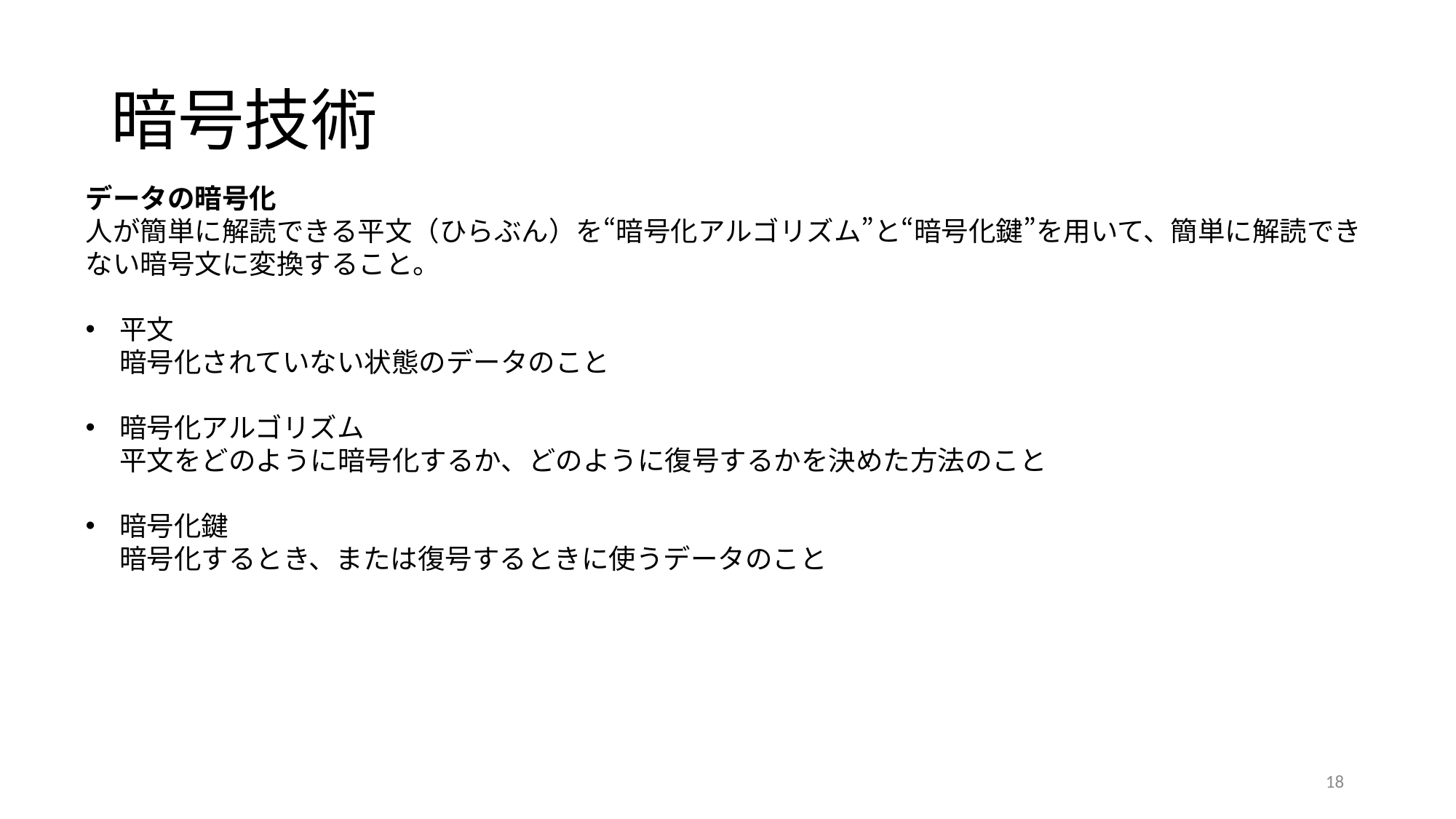

# 暗号技術
データの暗号化
人が簡単に解読できる平文（ひらぶん）を“暗号化アルゴリズム”と“暗号化鍵”を用いて、簡単に解読できない暗号文に変換すること。

平文
暗号化されていない状態のデータのこと

暗号化アルゴリズム
平文をどのように暗号化するか、どのように復号するかを決めた方法のこと

暗号化鍵
暗号化するとき、または復号するときに使うデータのこと

18